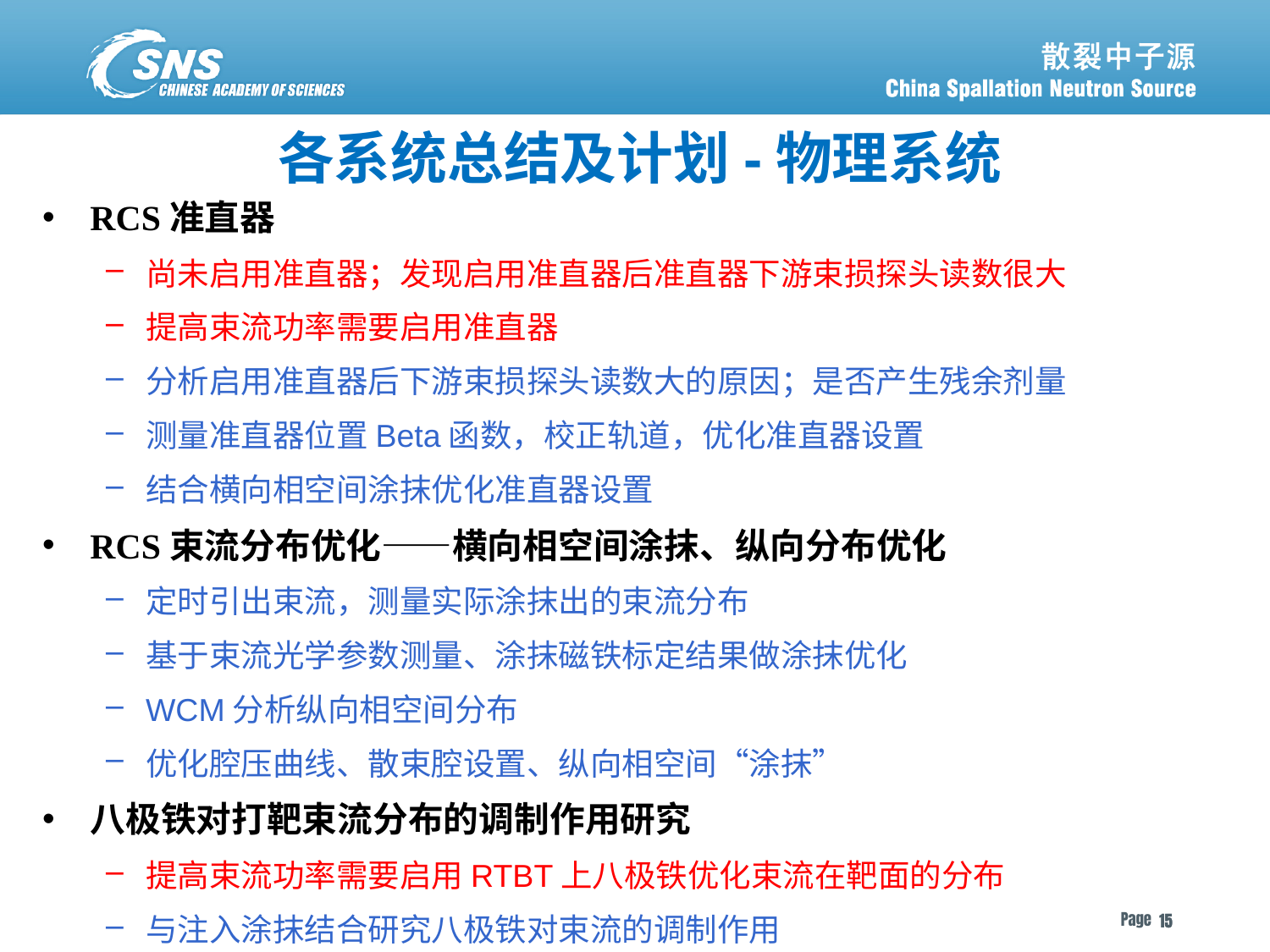

各系统总结及计划-物理系统
RCS准直器
尚未启用准直器；发现启用准直器后准直器下游束损探头读数很大
提高束流功率需要启用准直器
分析启用准直器后下游束损探头读数大的原因；是否产生残余剂量
测量准直器位置Beta函数，校正轨道，优化准直器设置
结合横向相空间涂抹优化准直器设置
RCS束流分布优化——横向相空间涂抹、纵向分布优化
定时引出束流，测量实际涂抹出的束流分布
基于束流光学参数测量、涂抹磁铁标定结果做涂抹优化
WCM分析纵向相空间分布
优化腔压曲线、散束腔设置、纵向相空间“涂抹”
八极铁对打靶束流分布的调制作用研究
提高束流功率需要启用RTBT上八极铁优化束流在靶面的分布
与注入涂抹结合研究八极铁对束流的调制作用

15
15